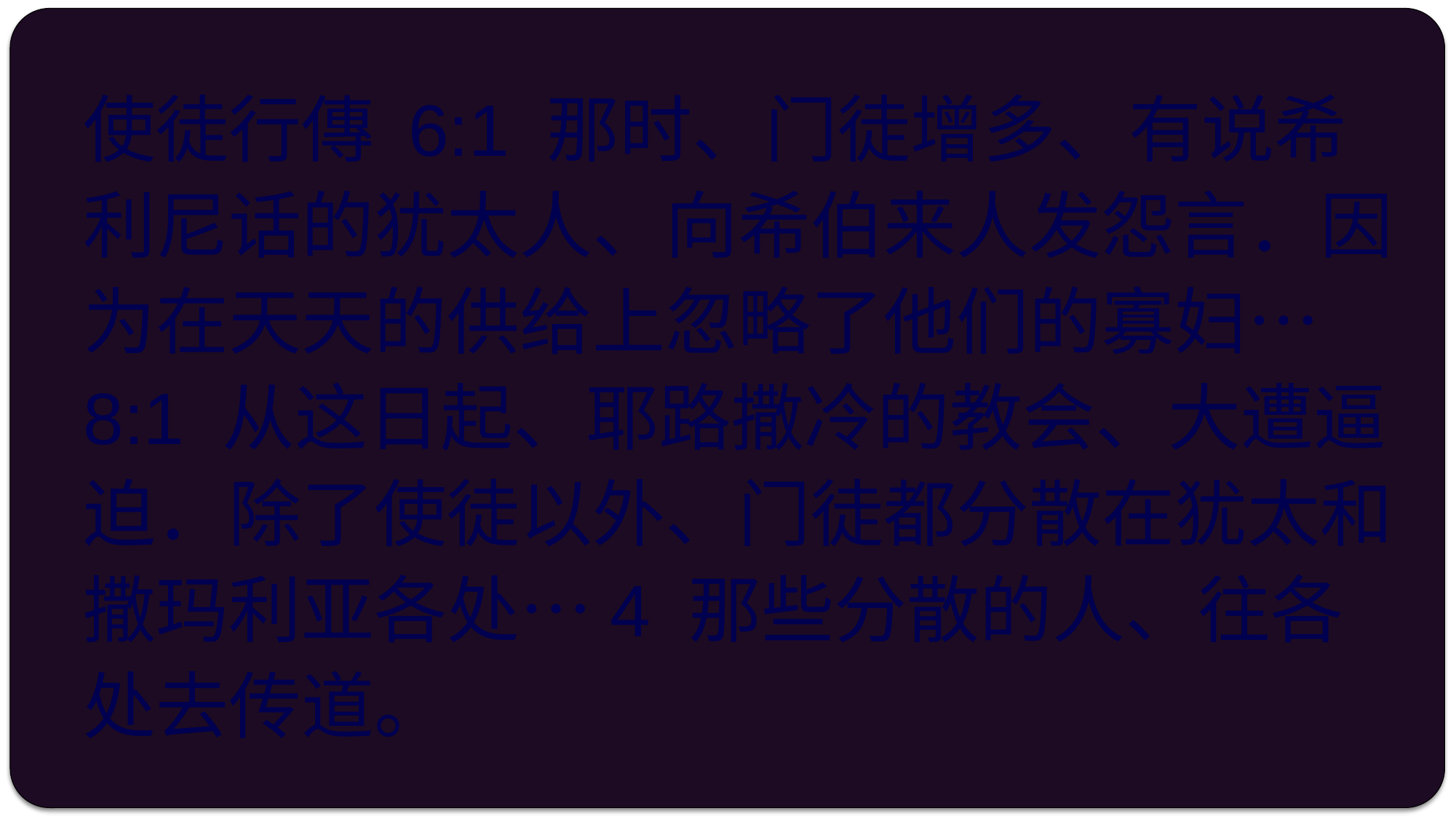

使徒行傳 6:1 那时、门徒增多、有说希利尼话的犹太人、向希伯来人发怨言．因为在天天的供给上忽略了他们的寡妇…8:1 从这日起、耶路撒冷的教会、大遭逼迫．除了使徒以外、门徒都分散在犹太和撒玛利亚各处…4 那些分散的人、往各处去传道。